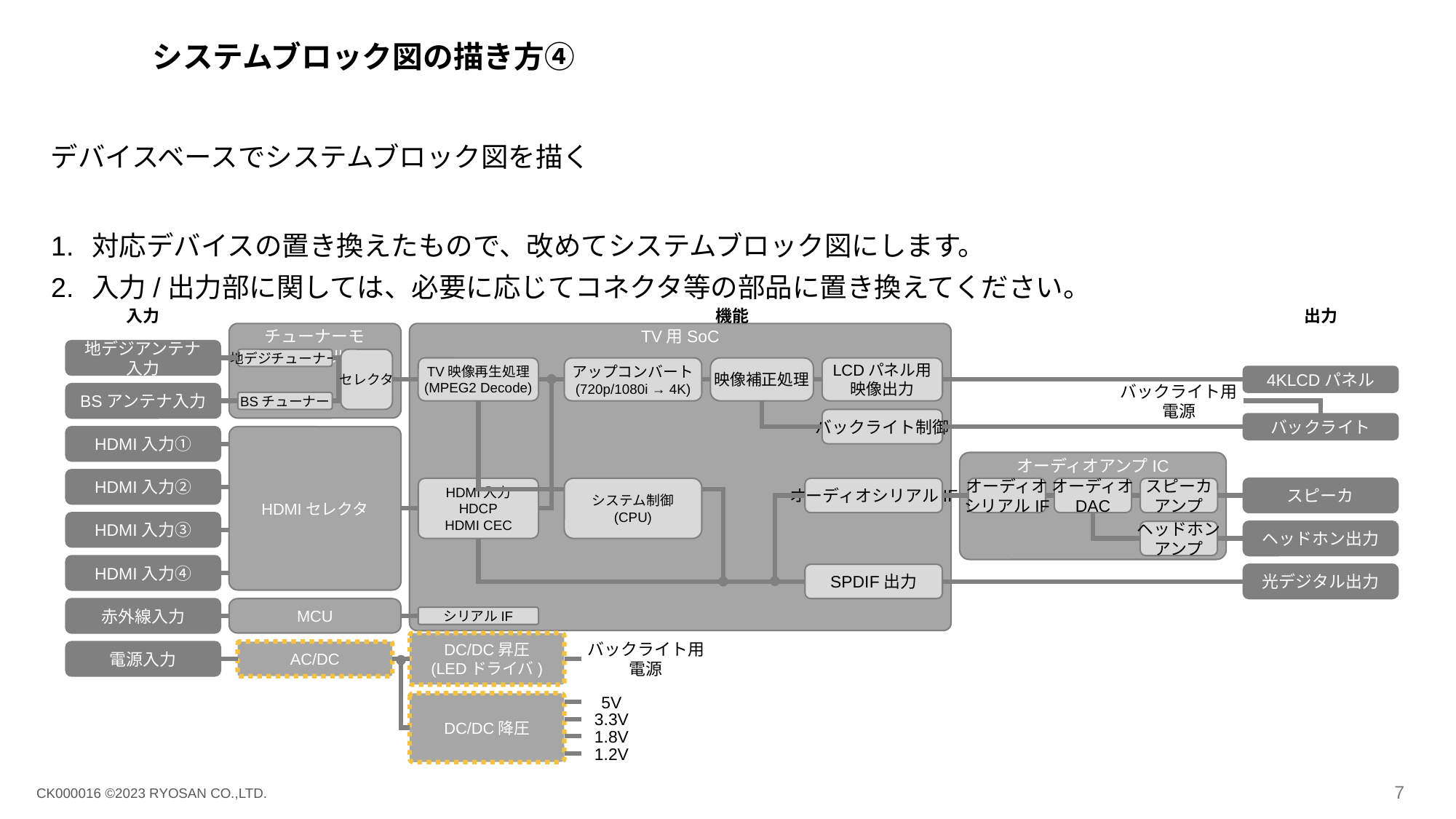

# システムブロック図の描き方④
デバイスベースでシステムブロック図を描く
対応デバイスの置き換えたもので、改めてシステムブロック図にします。
入力/出力部に関しては、必要に応じてコネクタ等の部品に置き換えてください。
入力
機能
出力
チューナーモジュール
TV用SoC
地デジアンテナ入力
セレクタ
地デジチューナー
TV映像再生処理
(MPEG2 Decode)
映像補正処理
LCDパネル用
映像出力
アップコンバート
(720p/1080i → 4K)
4KLCDパネル

BSアンテナ入力
バックライト用電源
BSチューナー
バックライト制御
バックライト
HDMIセレクタ
HDMI入力①

オーディオアンプIC
HDMI入力②
オーディオシリアルIF
オーディオ
シリアルIF

HDMI入力
HDCP
HDMI CEC
システム制御
(CPU)
オーディオ
DAC
スピーカ
アンプ
スピーカ
HDMI入力③

ヘッドホン
アンプ
ヘッドホン出力
HDMI入力④

光デジタル出力
SPDIF出力

MCU
赤外線入力
シリアルIF
DC/DC昇圧
(LEDドライバ)
AC/DC
電源入力
バックライト用電源

DC/DC降圧

5V

3.3V

1.8V

1.2V